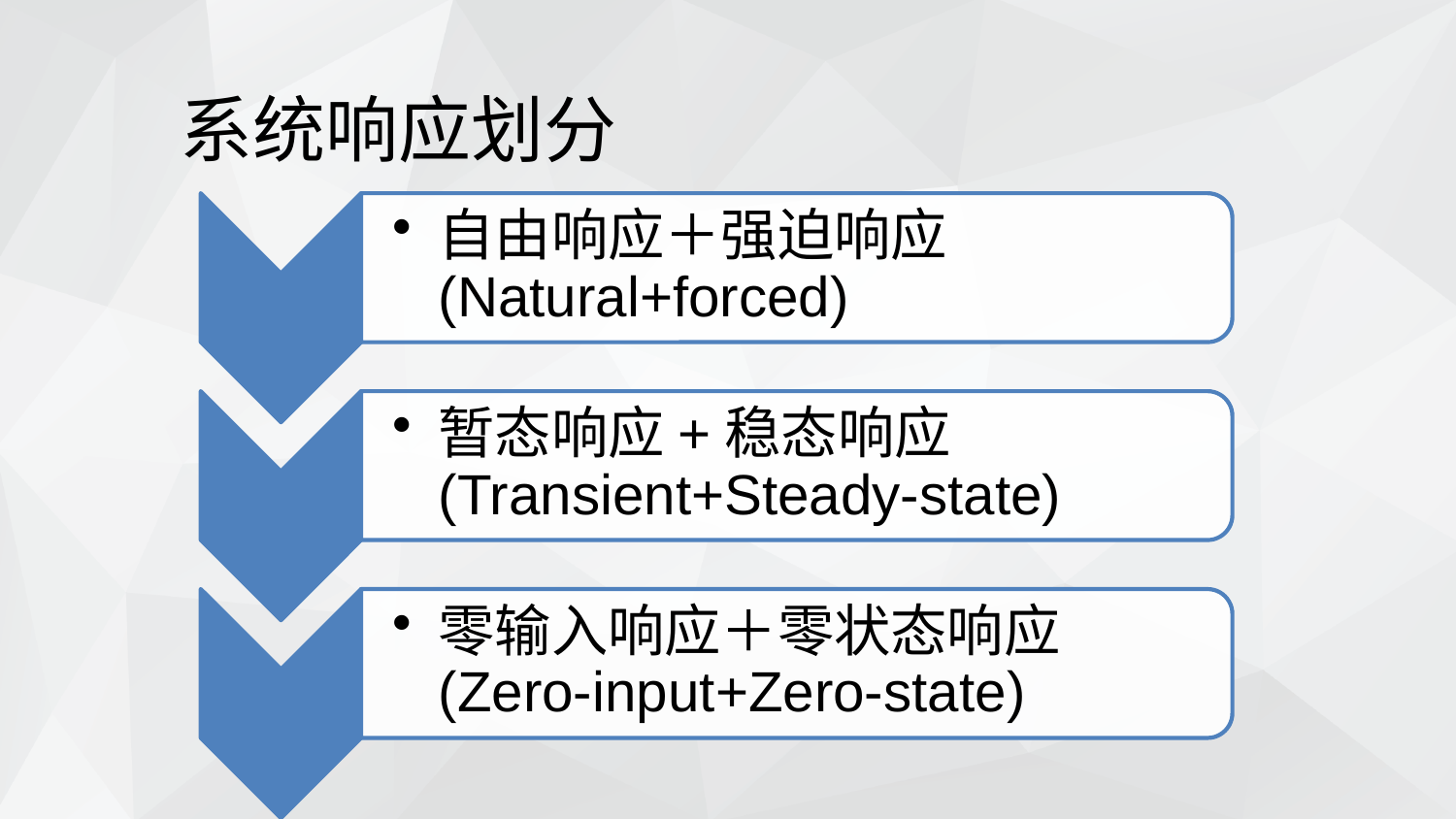

系统响应划分

自由响应＋强迫响应    (Natural+forced)

暂态响应+稳态响应(Transient+Steady-state)

零输入响应＋零状态响应(Zero-input+Zero-state)